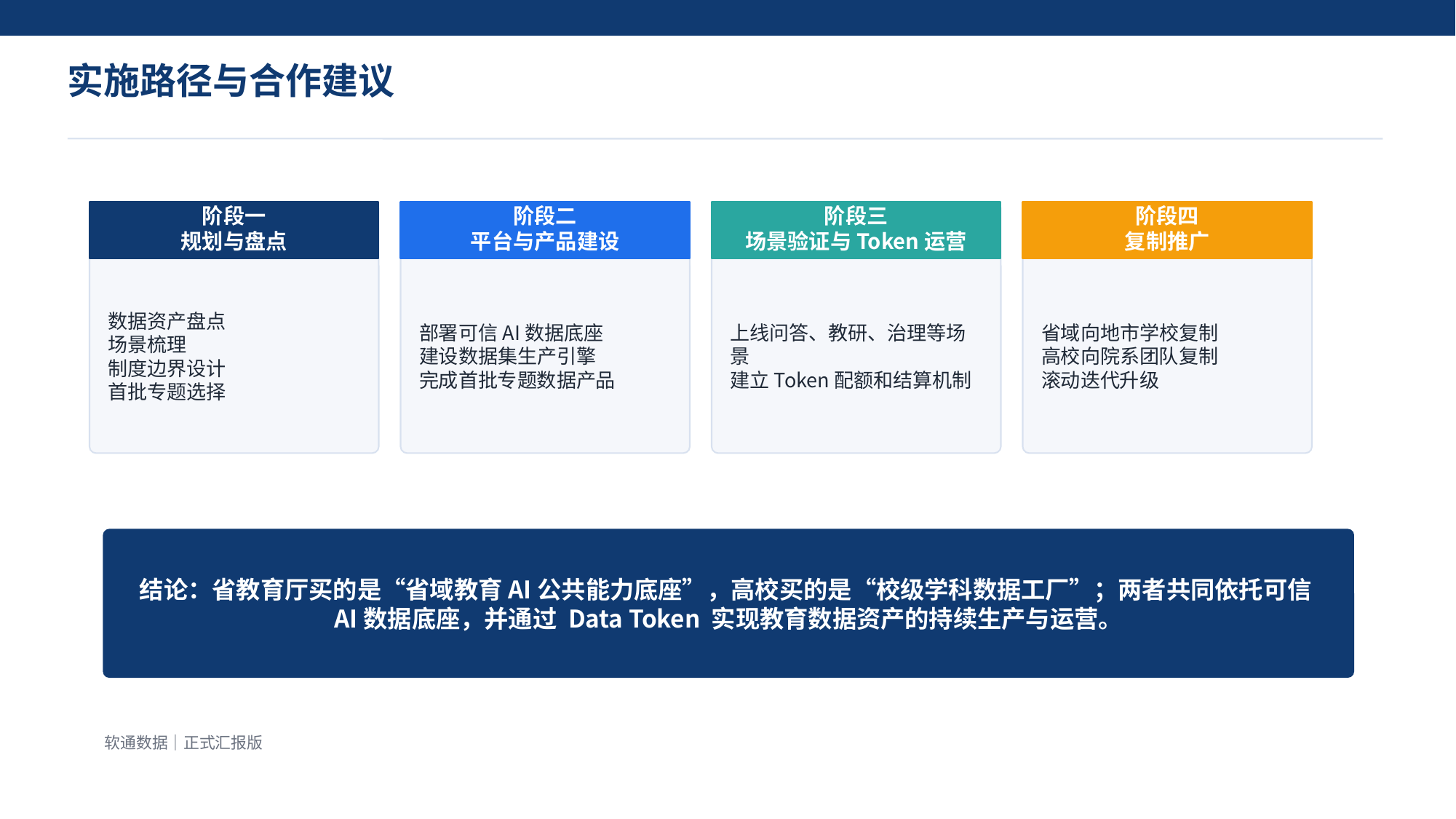

实施路径与合作建议

阶段一
规划与盘点
阶段二
平台与产品建设
阶段三
场景验证与Token运营
阶段四
复制推广
数据资产盘点
场景梳理
制度边界设计
首批专题选择
部署可信AI数据底座
建设数据集生产引擎
完成首批专题数据产品
上线问答、教研、治理等场景
建立Token配额和结算机制
省域向地市学校复制
高校向院系团队复制
滚动迭代升级

结论：省教育厅买的是“省域教育AI公共能力底座”，高校买的是“校级学科数据工厂”；两者共同依托可信AI数据底座，并通过 Data Token 实现教育数据资产的持续生产与运营。
软通数据｜正式汇报版